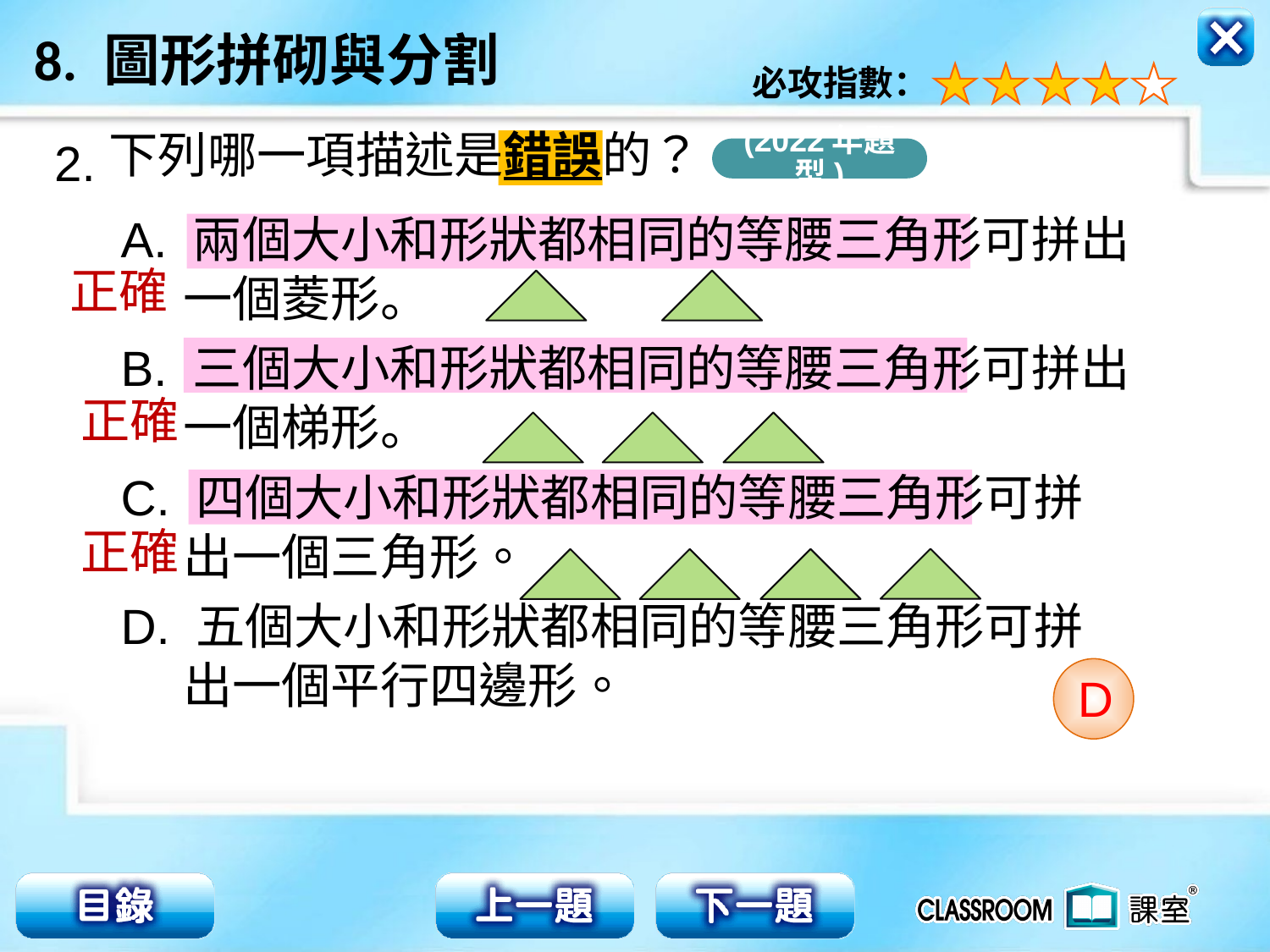

下列哪一項描述是錯誤的？
2.

(2022年題型)
A. 兩個大小和形狀都相同的等腰三角形可拼出一個菱形。
B. 三個大小和形狀都相同的等腰三角形可拼出一個梯形。
C. 四個大小和形狀都相同的等腰三角形可拼出一個三角形。
D. 五個大小和形狀都相同的等腰三角形可拼出一個平行四邊形。

正確

正確

正確

D